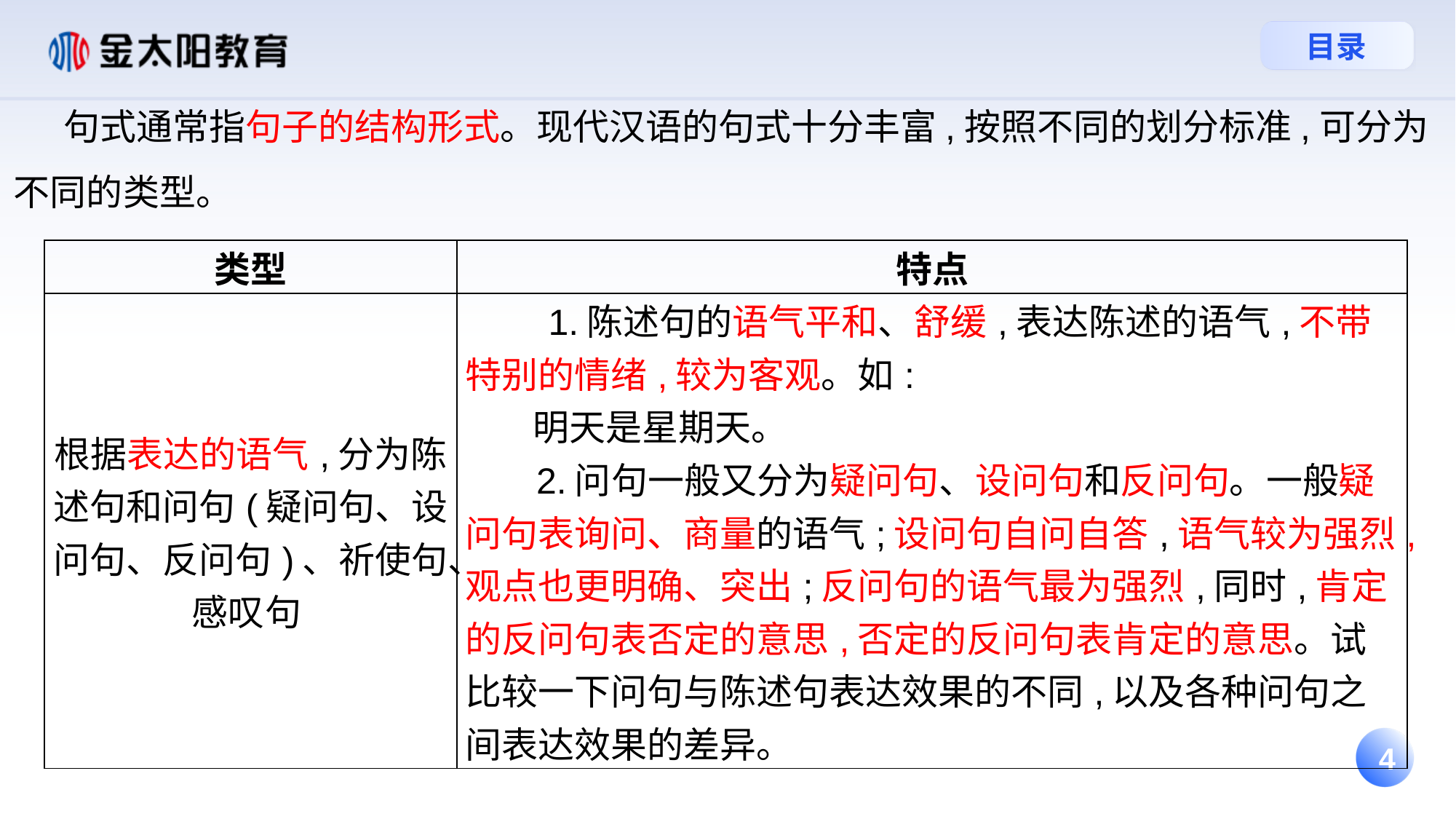

句式通常指句子的结构形式。现代汉语的句式十分丰富,按照不同的划分标准,可分为不同的类型。

| 类型 | 特点 |
| --- | --- |
| 根据表达的语气,分为陈述句和问句(疑问句、设问句、反问句)、祈使句、感叹句 | 1.陈述句的语气平和、舒缓,表达陈述的语气,不带特别的情绪,较为客观。如: 明天是星期天。 2.问句一般又分为疑问句、设问句和反问句。一般疑问句表询问、商量的语气;设问句自问自答,语气较为强烈,观点也更明确、突出;反问句的语气最为强烈,同时,肯定的反问句表否定的意思,否定的反问句表肯定的意思。试比较一下问句与陈述句表达效果的不同,以及各种问句之间表达效果的差异。 |